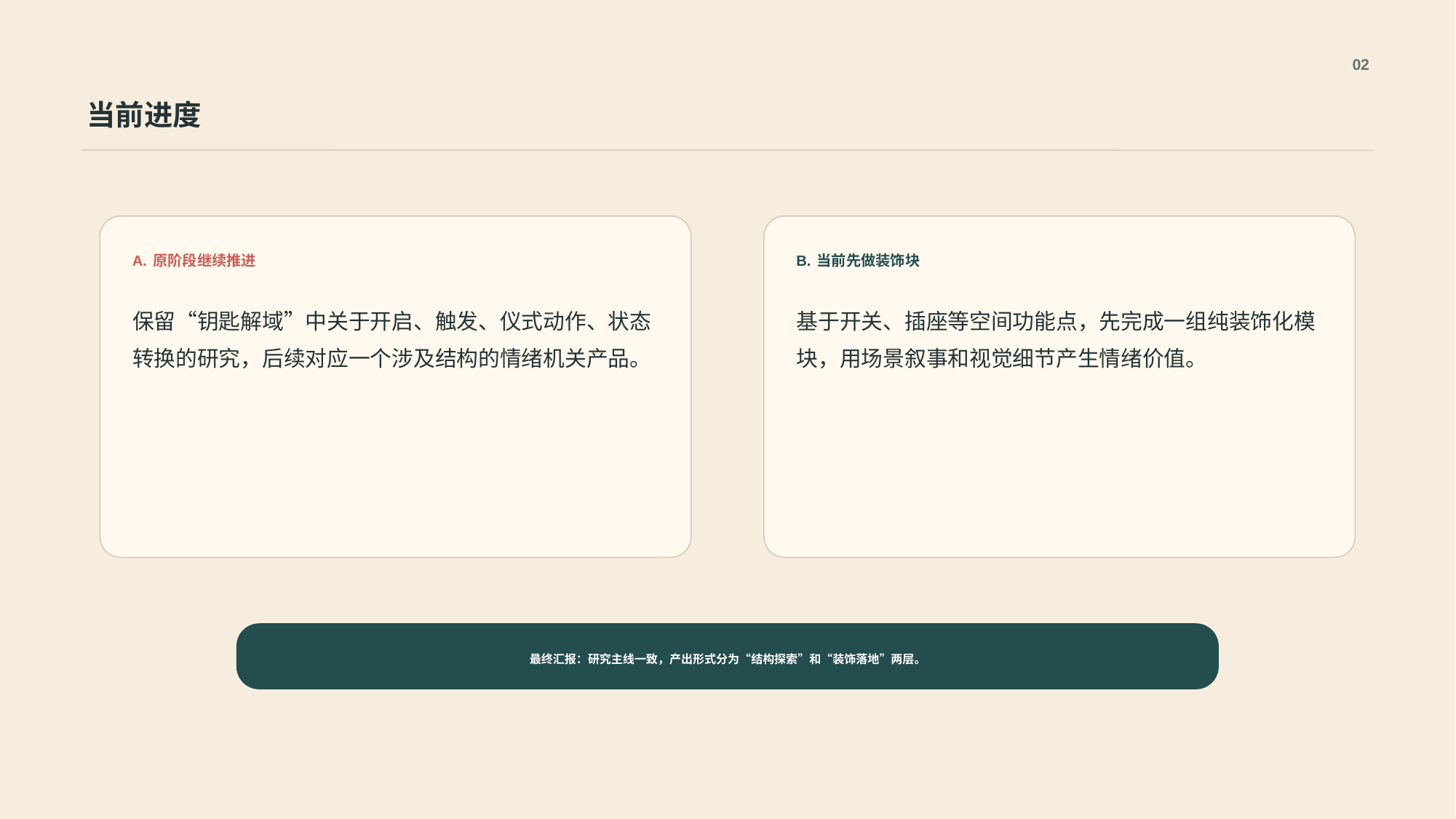

02
当前进度

A. 原阶段继续推进
B. 当前先做装饰块
保留“钥匙解域”中关于开启、触发、仪式动作、状态转换的研究，后续对应一个涉及结构的情绪机关产品。
基于开关、插座等空间功能点，先完成一组纯装饰化模块，用场景叙事和视觉细节产生情绪价值。

最终汇报：研究主线一致，产出形式分为“结构探索”和“装饰落地”两层。